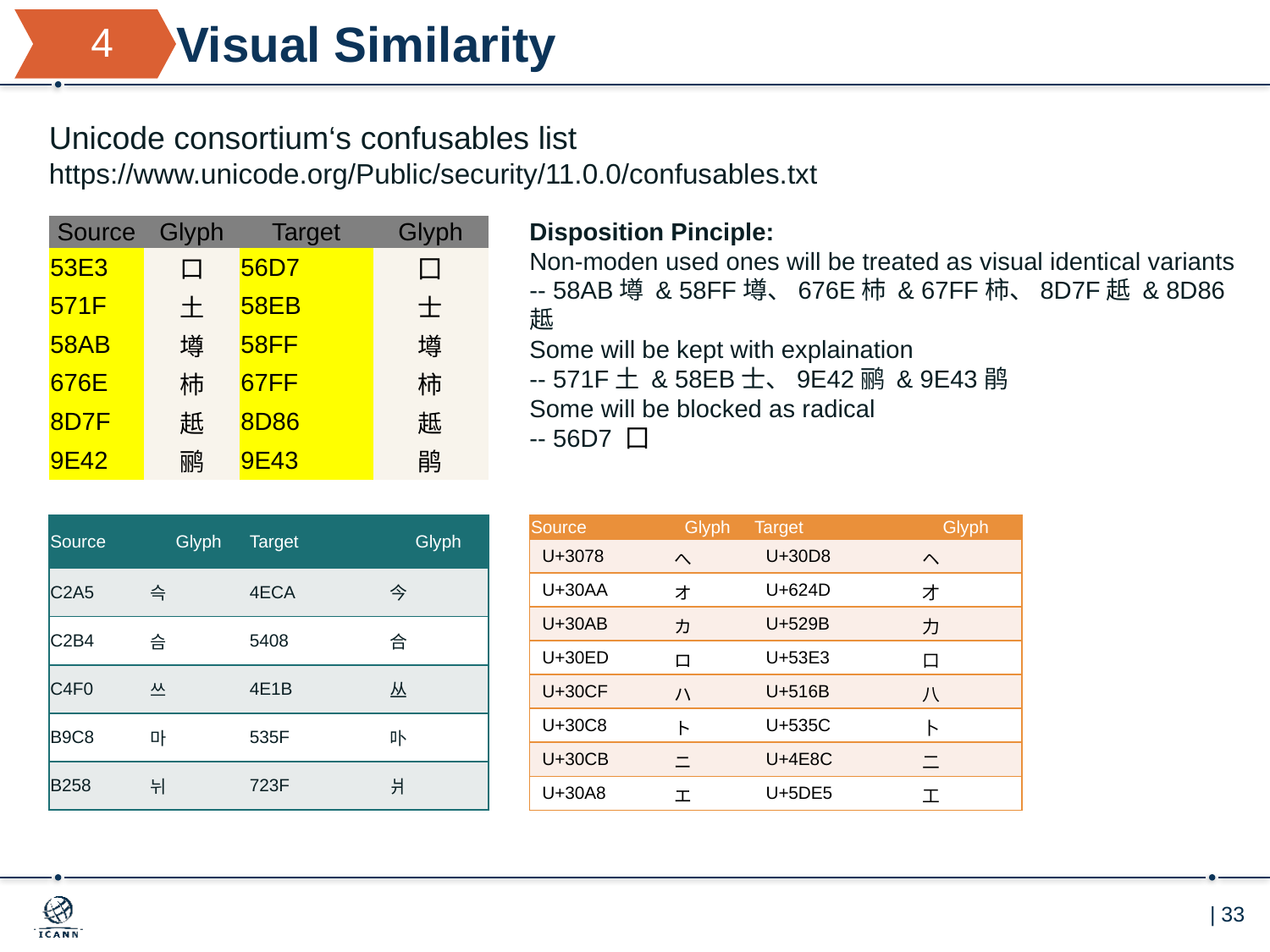

# Visual Similarity
4
Unicode consortium‘s confusables list  https://www.unicode.org/Public/security/11.0.0/confusables.txt
| Source | Glyph | Target | Glyph |
| --- | --- | --- | --- |
| 53E3 | 口 | 56D7 | 囗 |
| 571F | 土 | 58EB | 士 |
| 58AB | 墫 | 58FF | 壿 |
| 676E | 杮 | 67FF | 柿 |
| 8D7F | 赿 | 8D86 | 趆 |
| 9E42 | 鹂 | 9E43 | 鹃 |
Disposition Pinciple:
Non-moden used ones will be treated as visual identical variants
-- 58AB墫 & 58FF壿、676E杮 & 67FF柿、8D7F赿 & 8D86趆
Some will be kept with explaination
-- 571F土 & 58EB士、9E42鹂 & 9E43鹃
Some will be blocked as radical
-- 56D7 囗
| Source | Glyph | Target | Glyph |
| --- | --- | --- | --- |
| C2A5 | 슥 | 4ECA | 今 |
| C2B4 | 슴 | 5408 | 合 |
| C4F0 | 쓰 | 4E1B | 丛 |
| B9C8 | 마 | 535F | 卟 |
| B258 | 뉘 | 723F | 爿 |
| Source | Glyph | Target | Glyph |
| --- | --- | --- | --- |
| U+3078 | へ | U+30D8 | ヘ |
| U+30AA | オ | U+624D | 才 |
| U+30AB | カ | U+529B | 力 |
| U+30ED | ロ | U+53E3 | 口 |
| U+30CF | ハ | U+516B | 八 |
| U+30C8 | ト | U+535C | 卜 |
| U+30CB | ニ | U+4E8C | 二 |
| U+30A8 | エ | U+5DE5 | 工 |